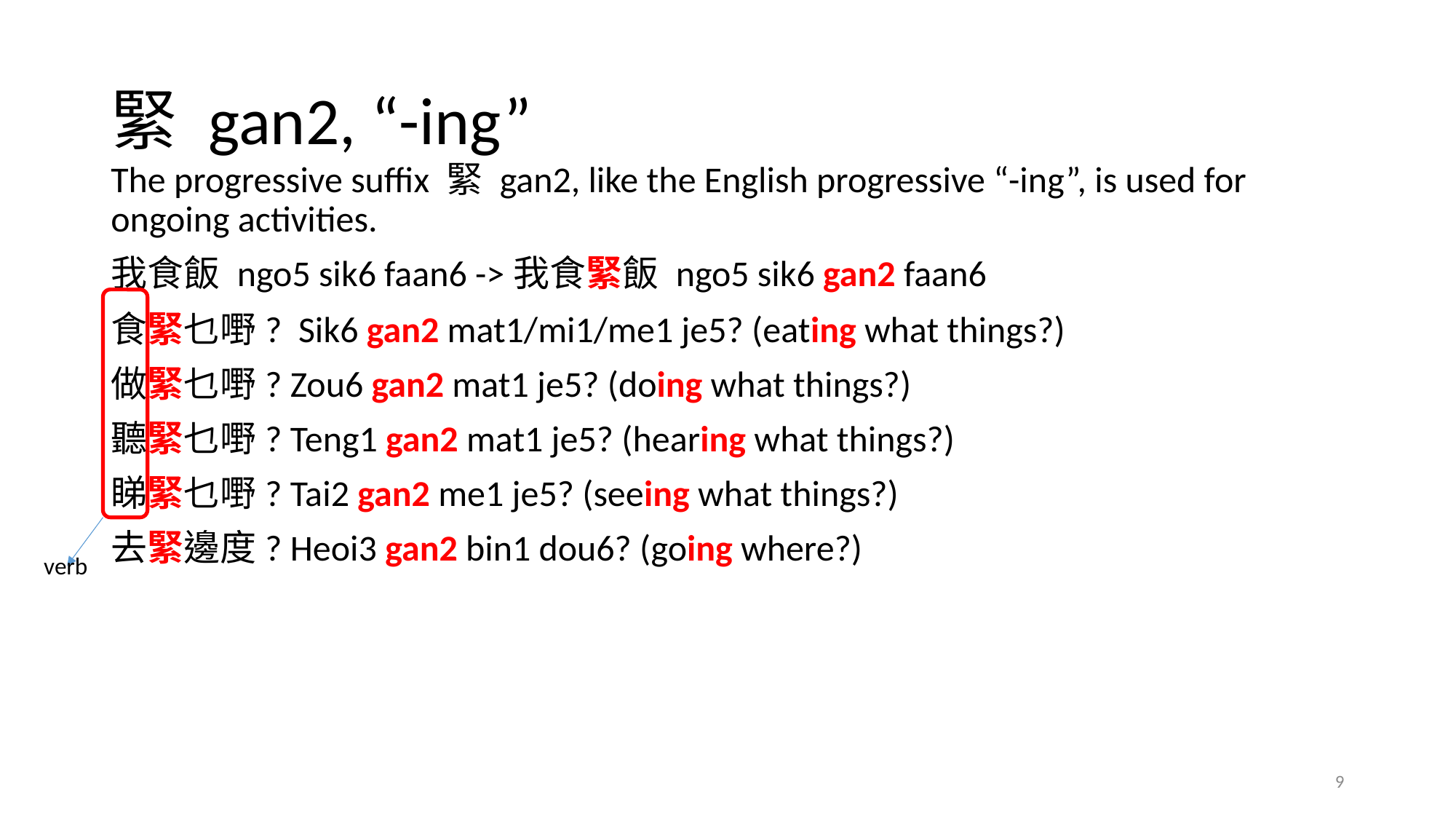

# 緊 gan2, “-ing”
The progressive suffix 緊 gan2, like the English progressive “-ing”, is used for ongoing activities.
我食飯 ngo5 sik6 faan6 ->我食緊飯 ngo5 sik6 gan2 faan6

食緊乜嘢?  Sik6 gan2 mat1/mi1/me1 je5? (eating what things?)
做緊乜嘢? Zou6 gan2 mat1 je5? (doing what things?)
聽緊乜嘢? Teng1 gan2 mat1 je5? (hearing what things?)
睇緊乜嘢? Tai2 gan2 me1 je5? (seeing what things?)
去緊邊度? Heoi3 gan2 bin1 dou6? (going where?)
verb
9